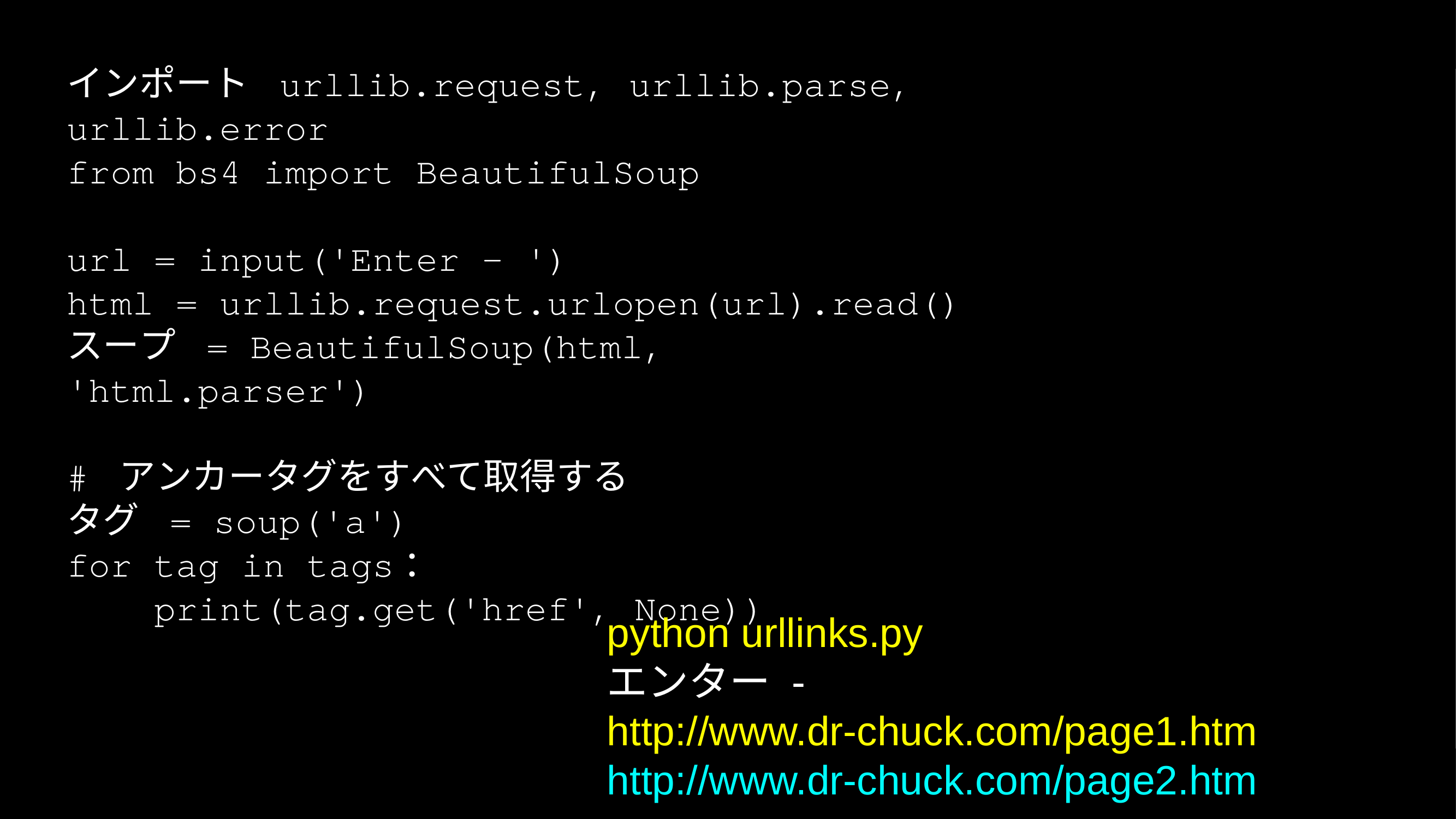

インポート urllib.request, urllib.parse, urllib.error
from bs4 import BeautifulSoup

url = input('Enter - ')
html = urllib.request.urlopen(url).read()
スープ = BeautifulSoup(html, 'html.parser')

# アンカータグをすべて取得する
タグ = soup('a')
for tag in tags：
    print(tag.get('href', None))
python urllinks.py
エンター - http://www.dr-chuck.com/page1.htm
http://www.dr-chuck.com/page2.htm